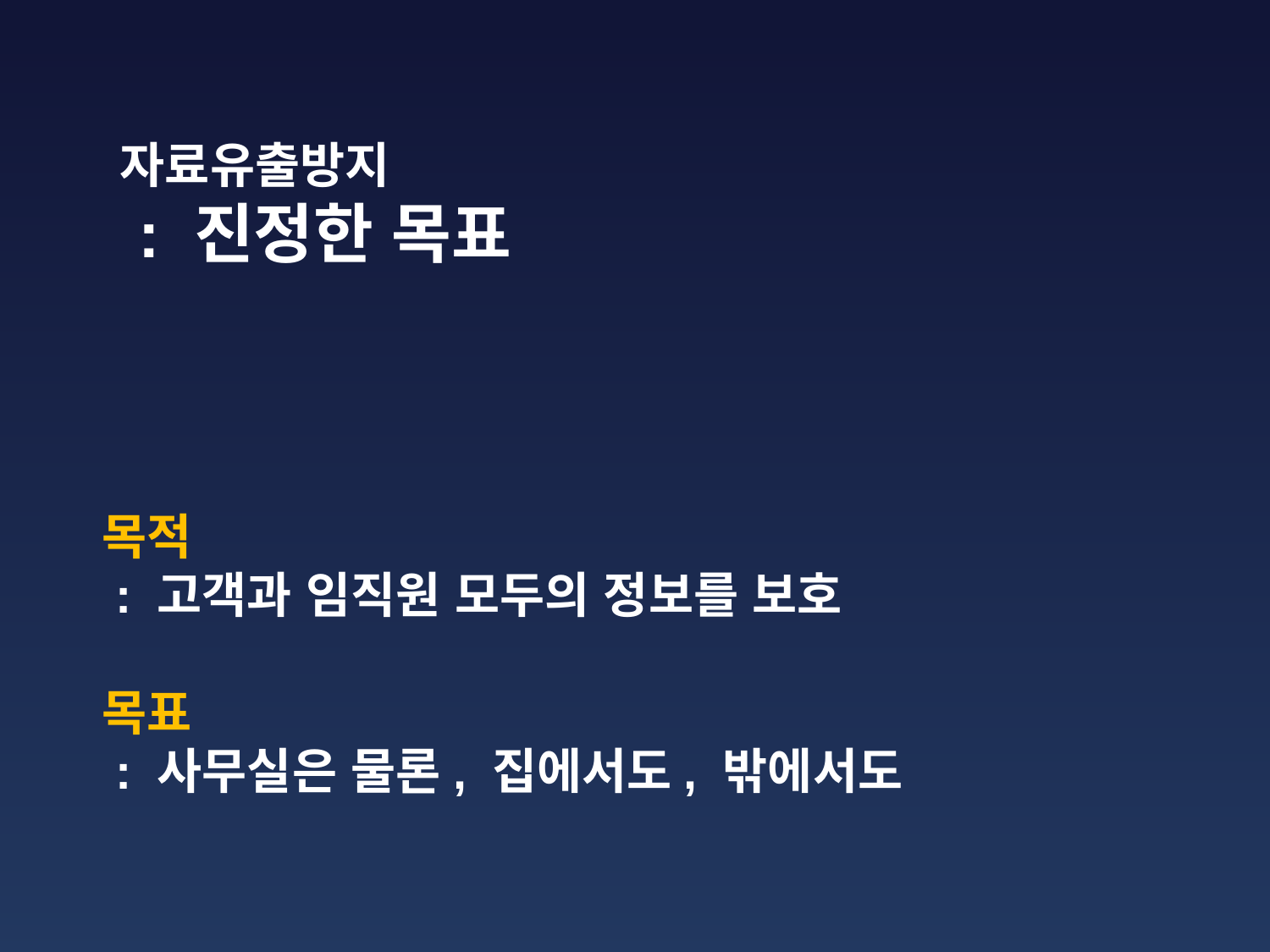

자료유출방지
 : 진정한 목표
목적
 : 고객과 임직원 모두의 정보를 보호

목표
 : 사무실은 물론, 집에서도, 밖에서도